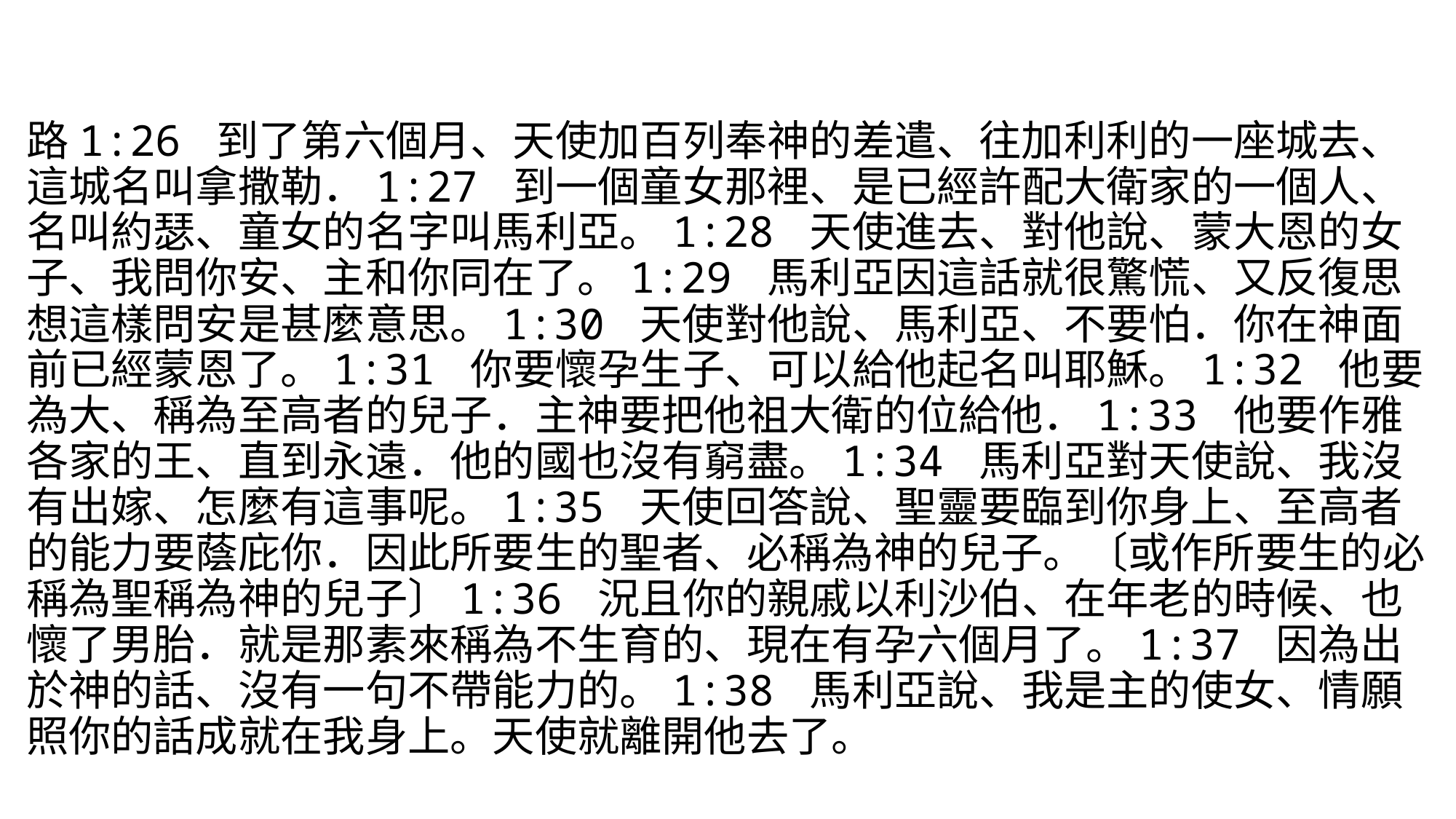

#
路1:26 到了第六個月、天使加百列奉神的差遣、往加利利的一座城去、這城名叫拿撒勒．1:27 到一個童女那裡、是已經許配大衛家的一個人、名叫約瑟、童女的名字叫馬利亞。1:28 天使進去、對他說、蒙大恩的女子、我問你安、主和你同在了。1:29 馬利亞因這話就很驚慌、又反復思想這樣問安是甚麼意思。1:30 天使對他說、馬利亞、不要怕．你在神面前已經蒙恩了。1:31 你要懷孕生子、可以給他起名叫耶穌。1:32 他要為大、稱為至高者的兒子．主神要把他祖大衛的位給他．1:33 他要作雅各家的王、直到永遠．他的國也沒有窮盡。1:34 馬利亞對天使說、我沒有出嫁、怎麼有這事呢。1:35 天使回答說、聖靈要臨到你身上、至高者的能力要蔭庇你．因此所要生的聖者、必稱為神的兒子。〔或作所要生的必稱為聖稱為神的兒子〕1:36 況且你的親戚以利沙伯、在年老的時候、也懷了男胎．就是那素來稱為不生育的、現在有孕六個月了。1:37 因為出於神的話、沒有一句不帶能力的。1:38 馬利亞說、我是主的使女、情願照你的話成就在我身上。天使就離開他去了。